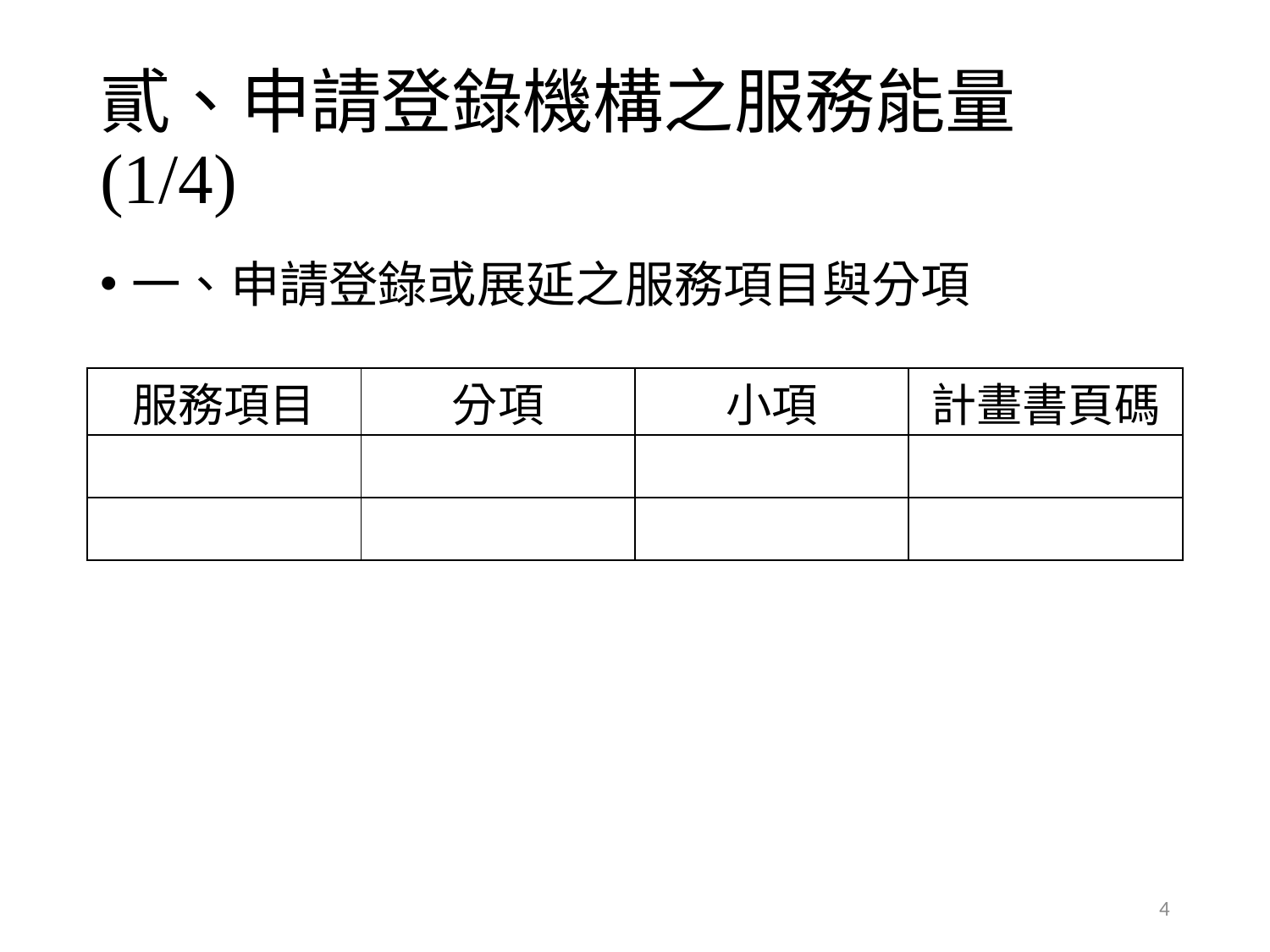

# 貳、申請登錄機構之服務能量(1/4)
一、申請登錄或展延之服務項目與分項
| 服務項目 | 分項 | 小項 | 計畫書頁碼 |
| --- | --- | --- | --- |
|  |  |  |  |
|  |  |  |  |
4